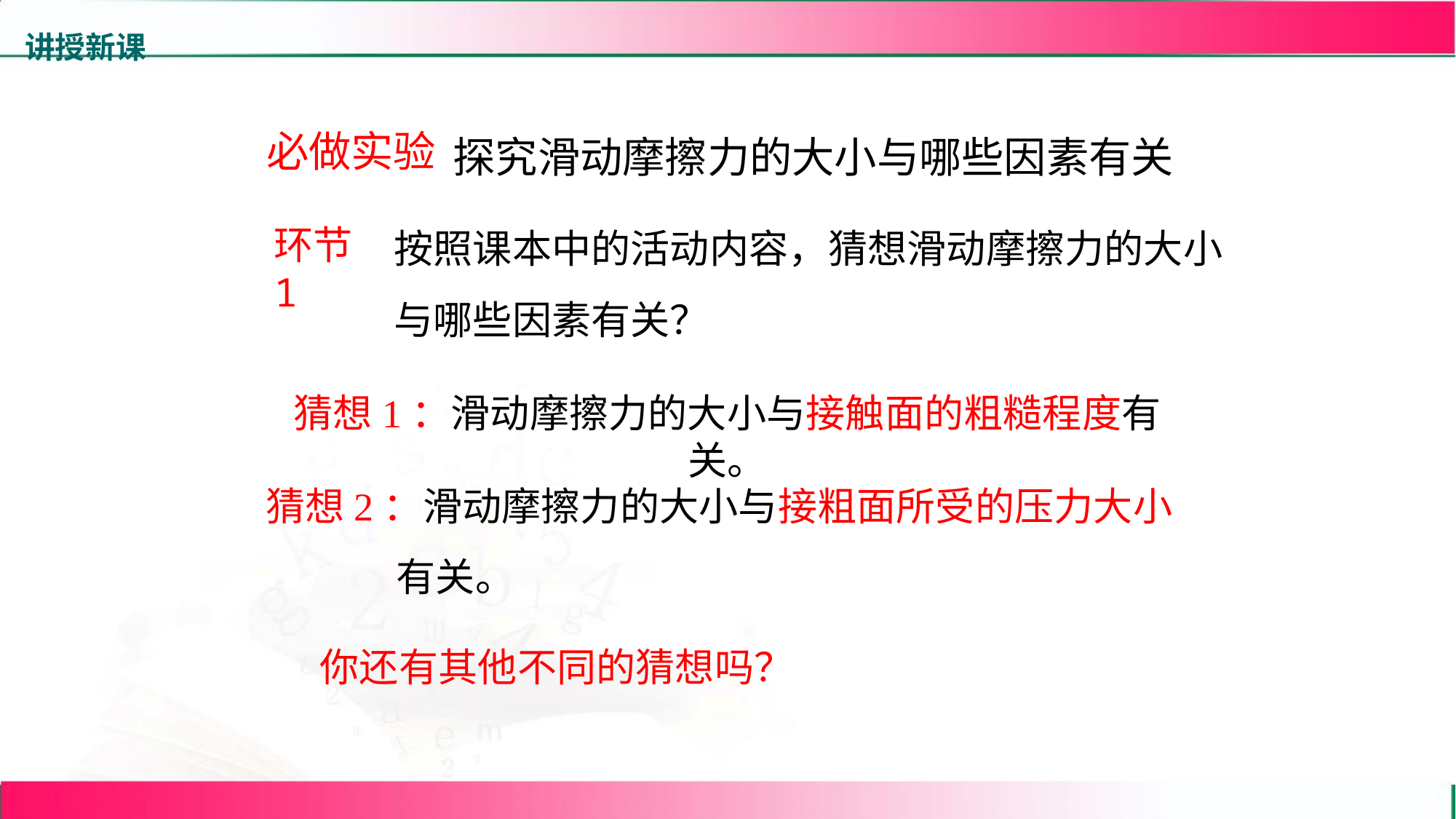

讲授新课
探究滑动摩擦力的大小与哪些因素有关
必做实验
按照课本中的活动内容，猜想滑动摩擦力的大小与哪些因素有关？
环节1
猜想1：滑动摩擦力的大小与接触面的粗糙程度有关。
猜想2：滑动摩擦力的大小与接粗面所受的压力大小有关。
你还有其他不同的猜想吗？